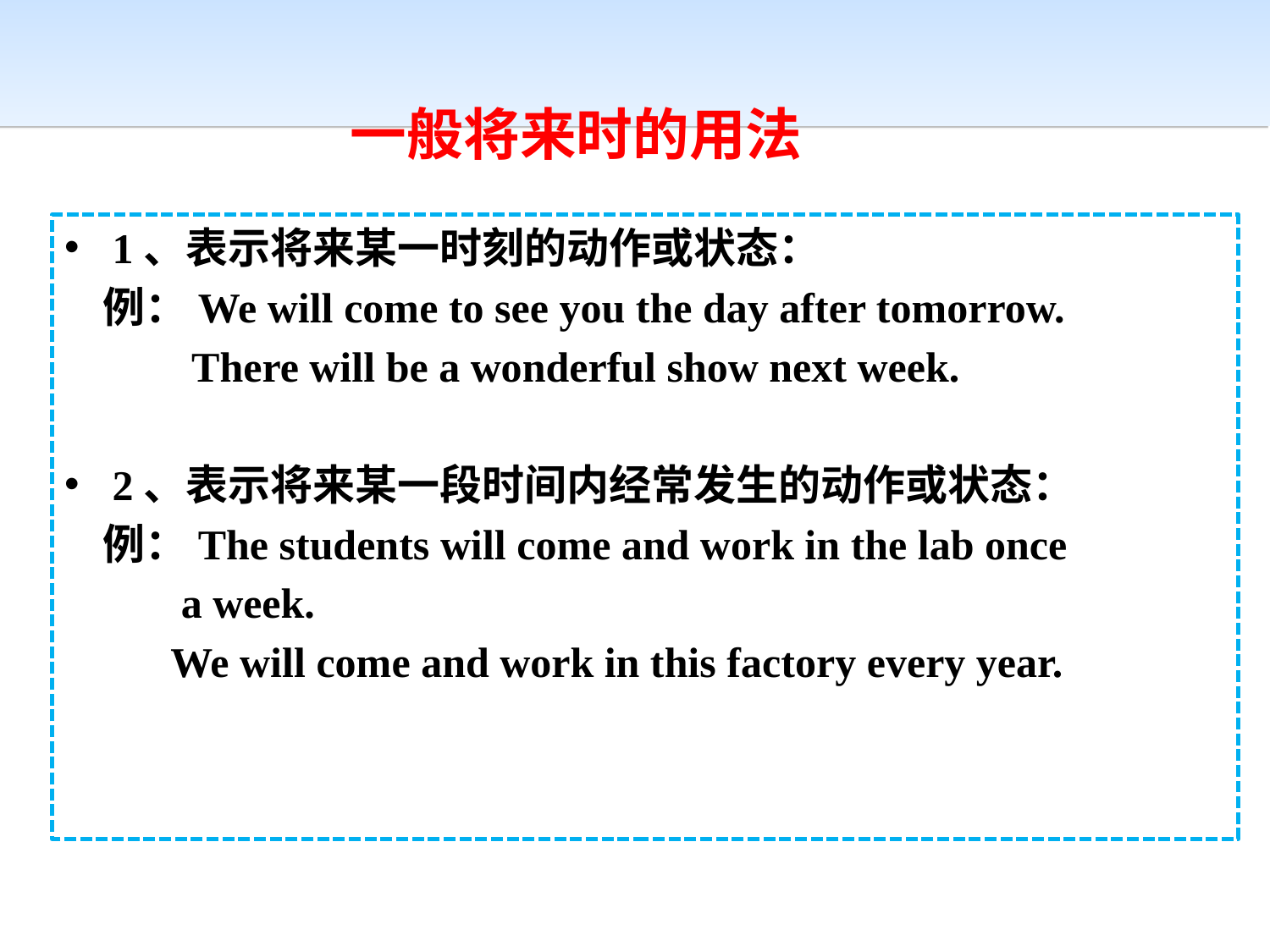

一般将来时的用法
1、表示将来某一时刻的动作或状态：
   例：We will come to see you the day after tomorrow.
            There will be a wonderful show next week.

2、表示将来某一段时间内经常发生的动作或状态：
   例：The students will come and work in the lab once
           a week.
          We will come and work in this factory every year.